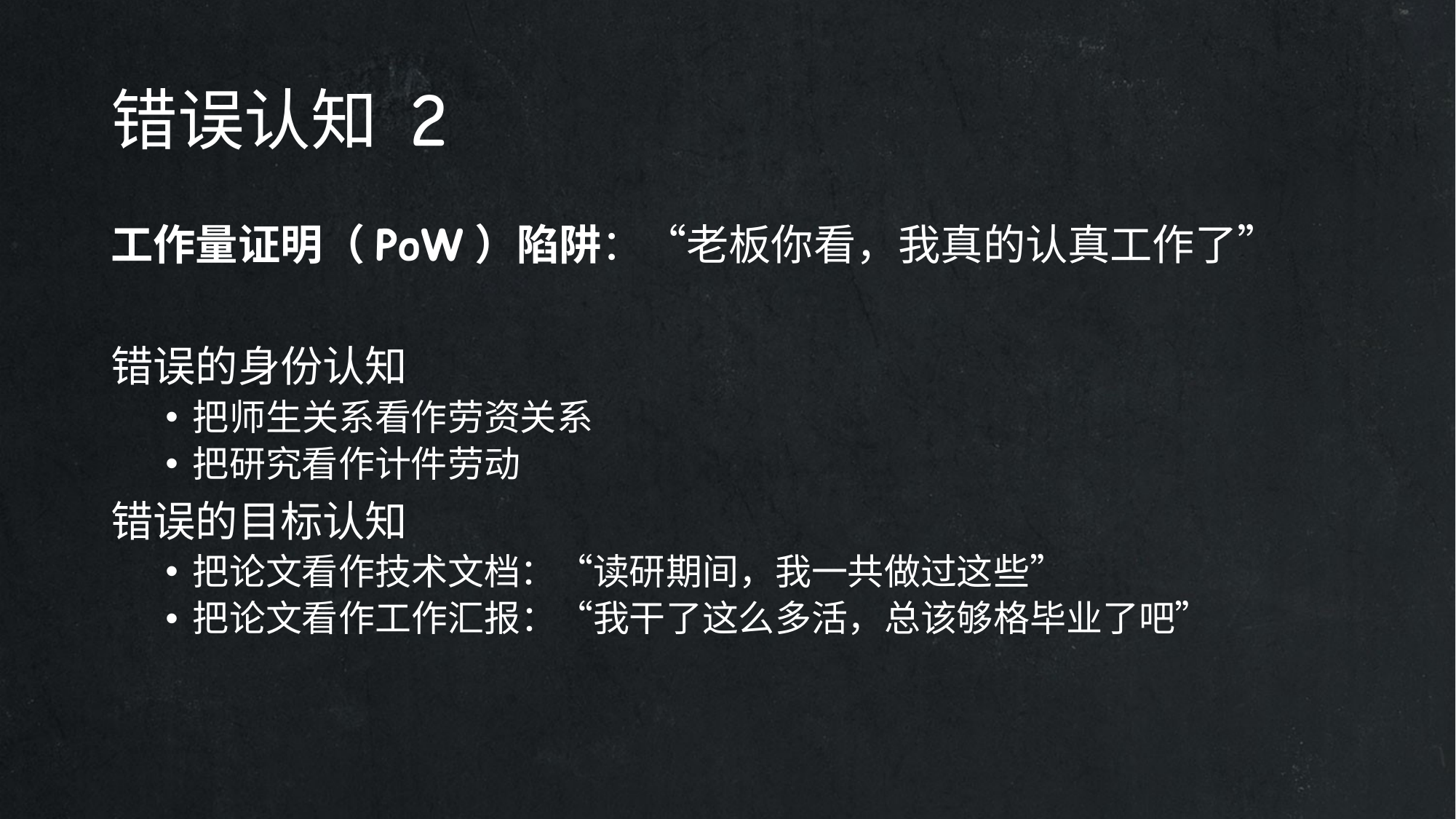

# 错误认知 2
工作量证明（PoW）陷阱：“老板你看，我真的认真工作了”

错误的身份认知
把师生关系看作劳资关系
把研究看作计件劳动
错误的目标认知
把论文看作技术文档：“读研期间，我一共做过这些”
把论文看作工作汇报：“我干了这么多活，总该够格毕业了吧”